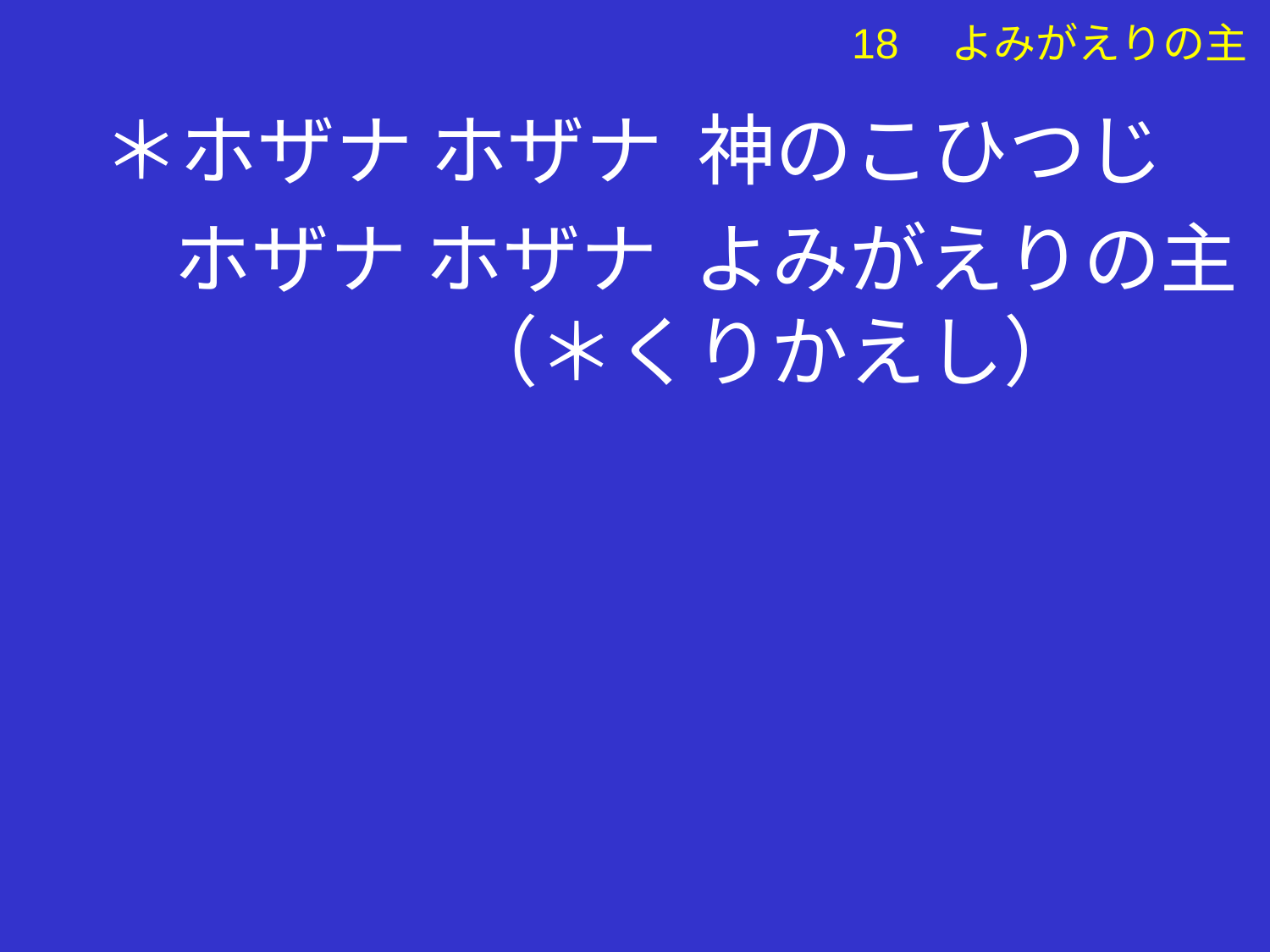

＊ホザナ ホザナ  神のこひつじ
   ホザナ ホザナ  よみがえりの主  　　　　（＊くりかえし）
# 18　よみがえりの主